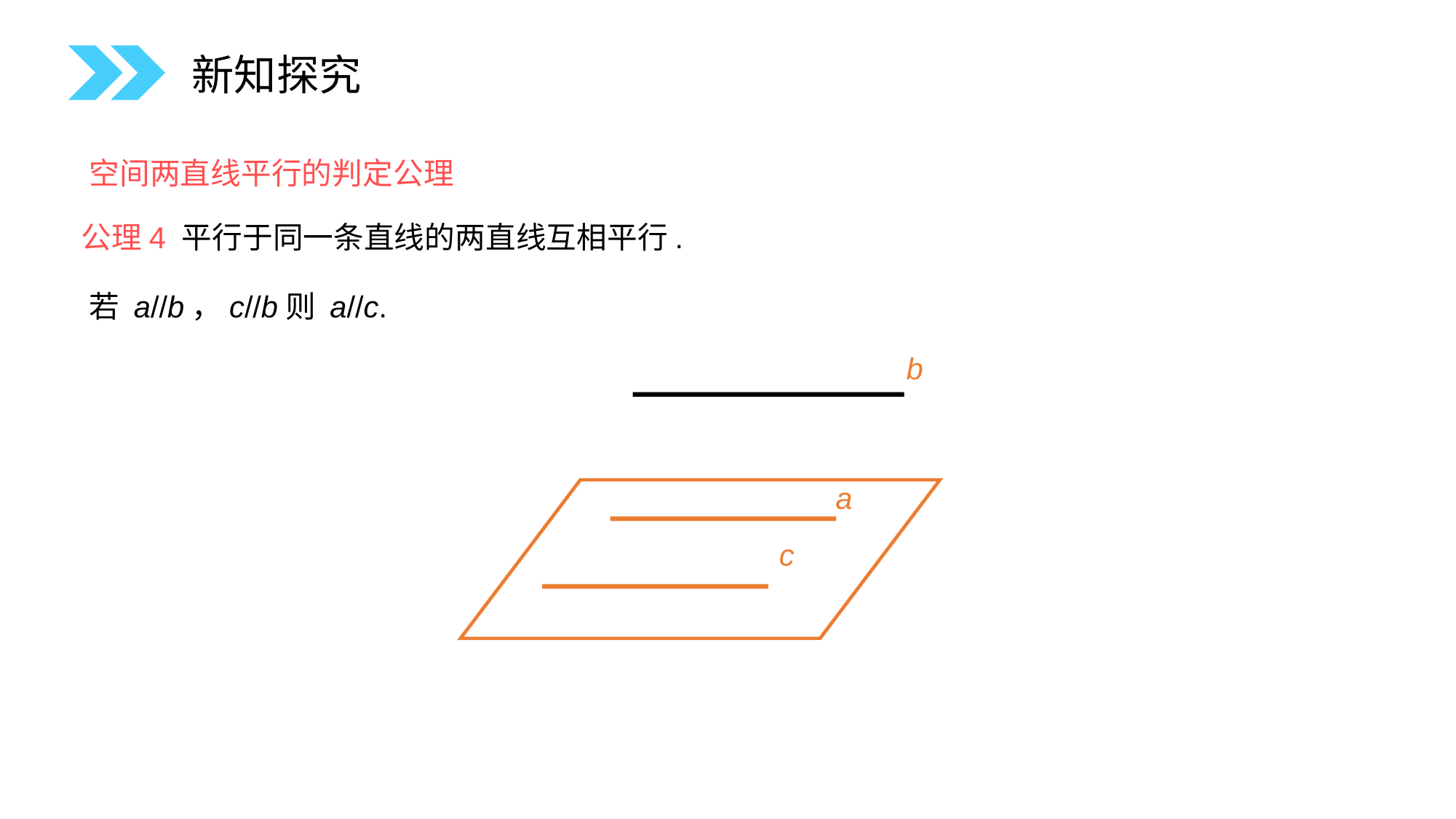

新知探究
空间两直线平行的判定公理
公理4 平行于同一条直线的两直线互相平行.
若 a//b，c//b则 a//c.

b

a

c